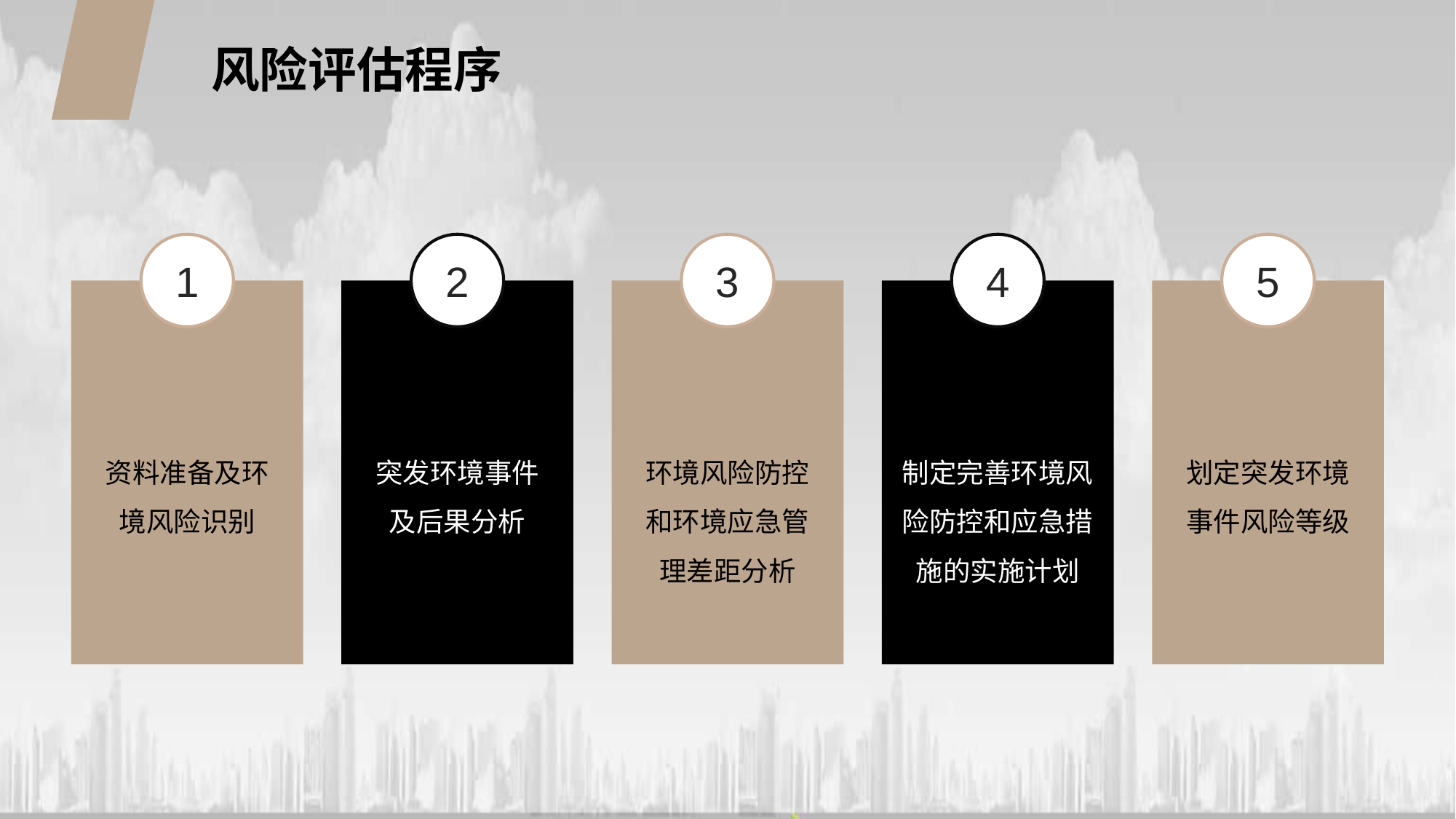

风险评估程序

1
2
3
4
5

制定完善环境风险防控和应急措施的实施计划
资料准备及环境风险识别
突发环境事件及后果分析
环境风险防控和环境应急管理差距分析
划定突发环境事件风险等级